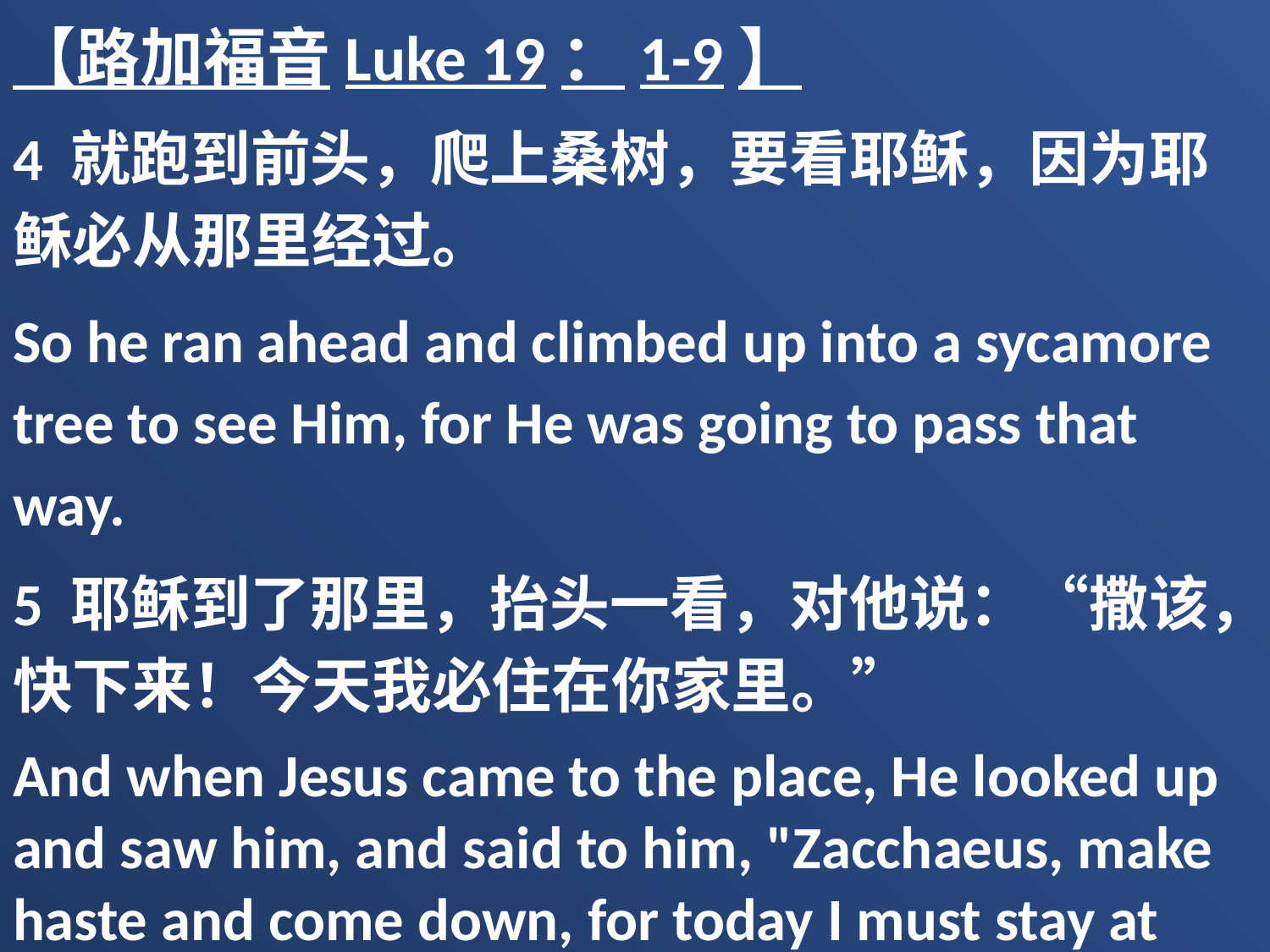

【路加福音Luke 19：1-9】
4 就跑到前头，爬上桑树，要看耶稣，因为耶稣必从那里经过。
So he ran ahead and climbed up into a sycamore tree to see Him, for He was going to pass that way.
5 耶稣到了那里，抬头一看，对他说：“撒该，快下来！今天我必住在你家里。”
And when Jesus came to the place, He looked up and saw him, and said to him, "Zacchaeus, make haste and come down, for today I must stay at your house."